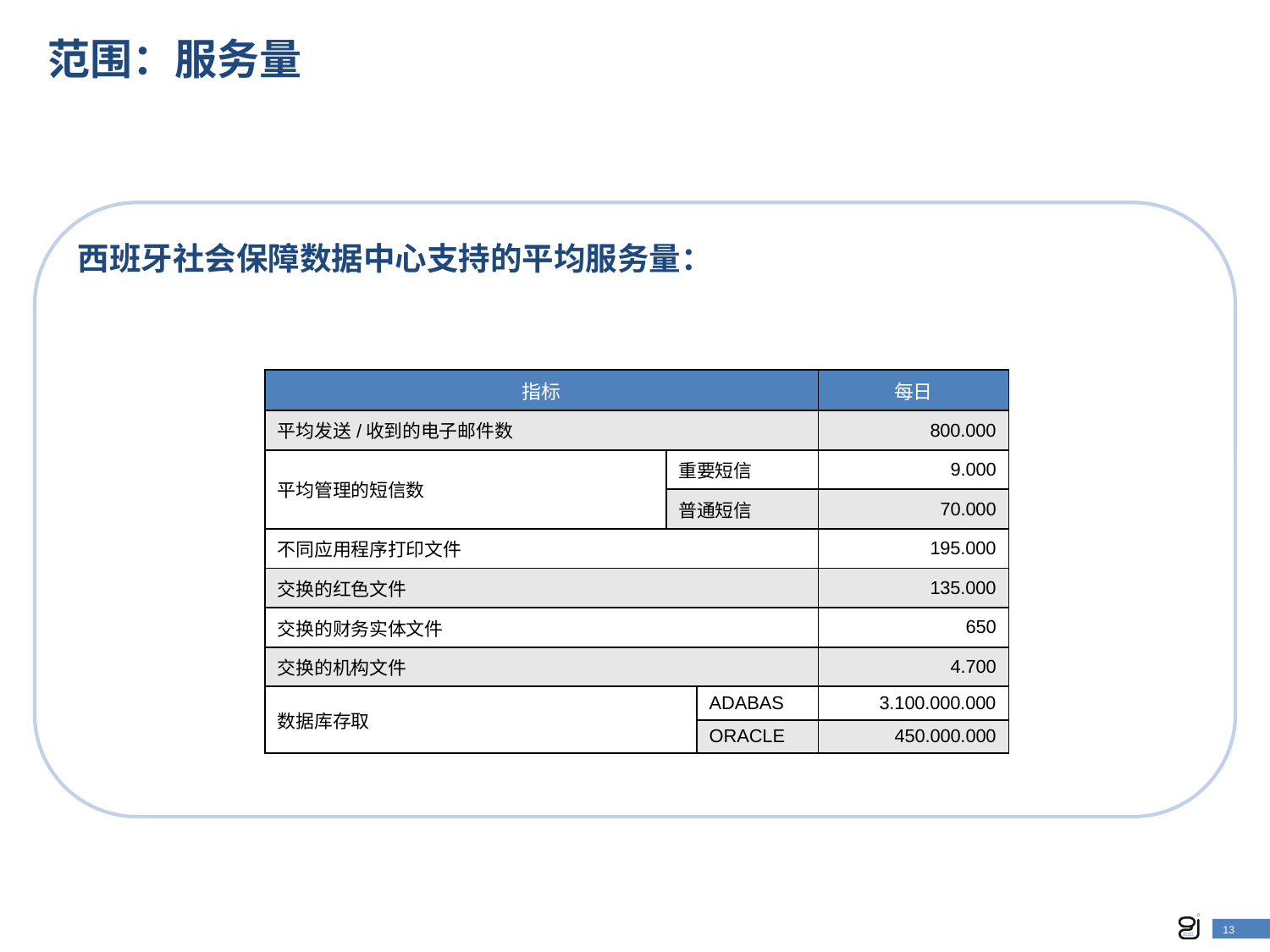

# 范围：服务量
西班牙社会保障数据中心支持的平均服务量：

| 指标 |  |  | 每日 |
| --- | --- | --- | --- |
| 平均发送/收到的电子邮件数 |  |  | 800.000 |
| 平均管理的短信数 | 重要短信 |  | 9.000 |
|  | 普通短信 |  | 70.000 |
| 不同应用程序打印文件 |  |  | 195.000 |
| 交换的红色文件 |  |  | 135.000 |
| 交换的财务实体文件 |  |  | 650 |
| 交换的机构文件 |  |  | 4.700 |
| 数据库存取 |  | ADABAS | 3.100.000.000 |
|  |  | ORACLE | 450.000.000 |
13